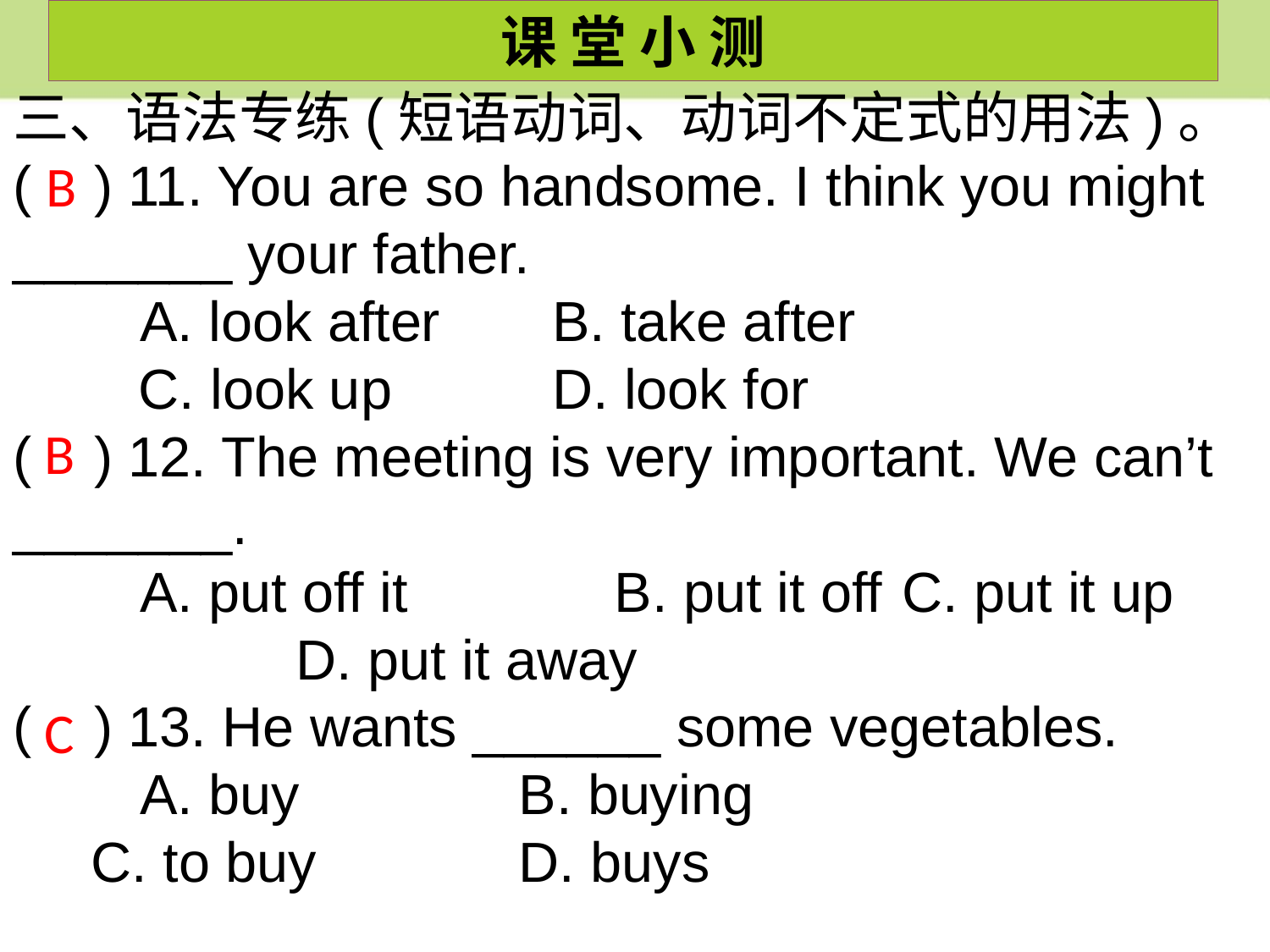

课 堂 小 测
三、语法专练(短语动词、动词不定式的用法)。
(    ) 11. You are so handsome. I think you might _______ your father.
 	A. look after 	  B. take after
        C. look up    	  D. look for
(    ) 12. The meeting is very important. We can’t _______.
	A. put off it 	      B. put it off 	C. put it up	          D. put it away
(    ) 13. He wants ______ some vegetables.
	A. buy     	        B. buying
     C. to buy	        D. buys
B
B
C